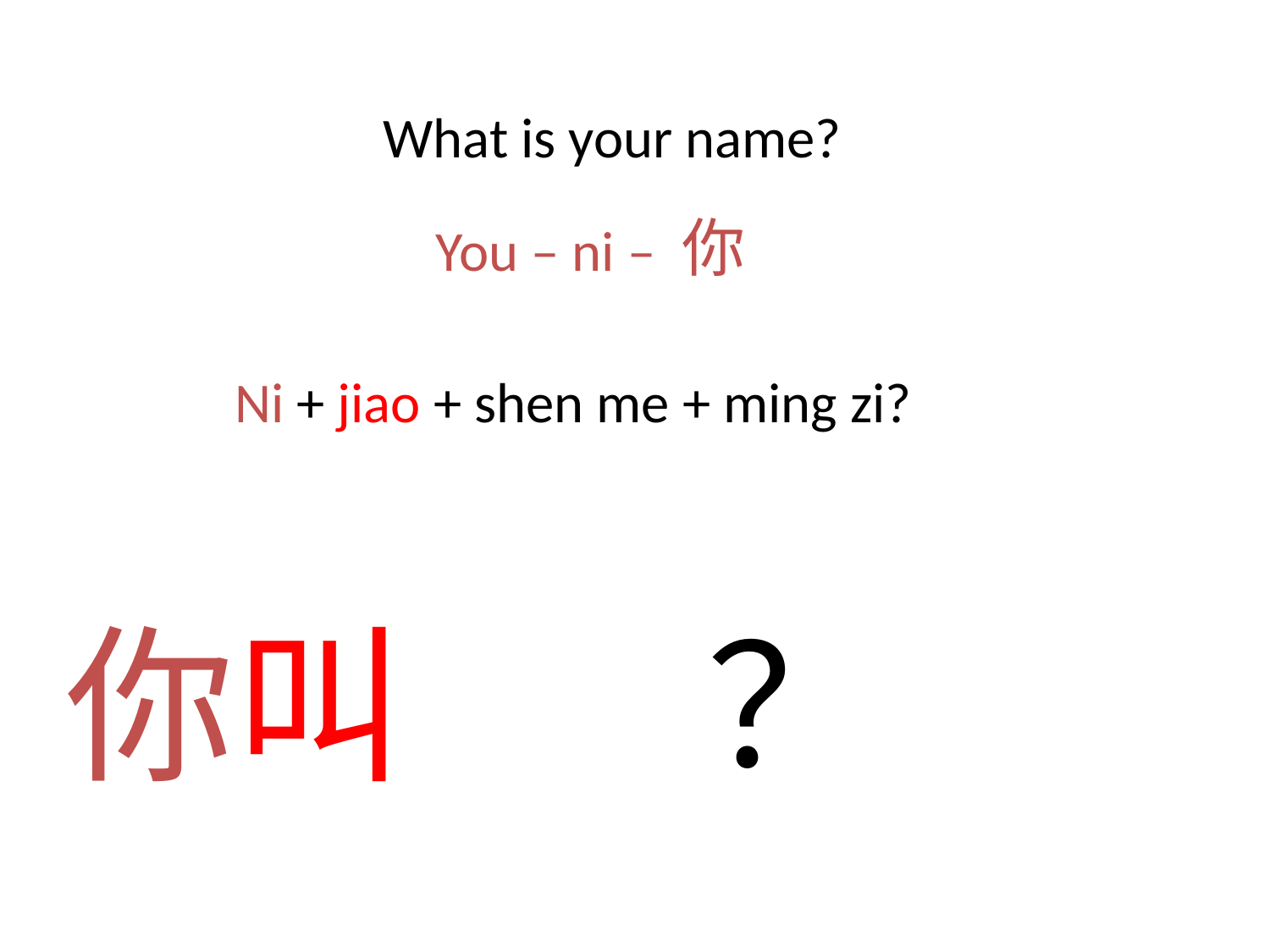

What is your name?
You – ni – 你
Ni + jiao + shen me + ming zi?
你叫        ？